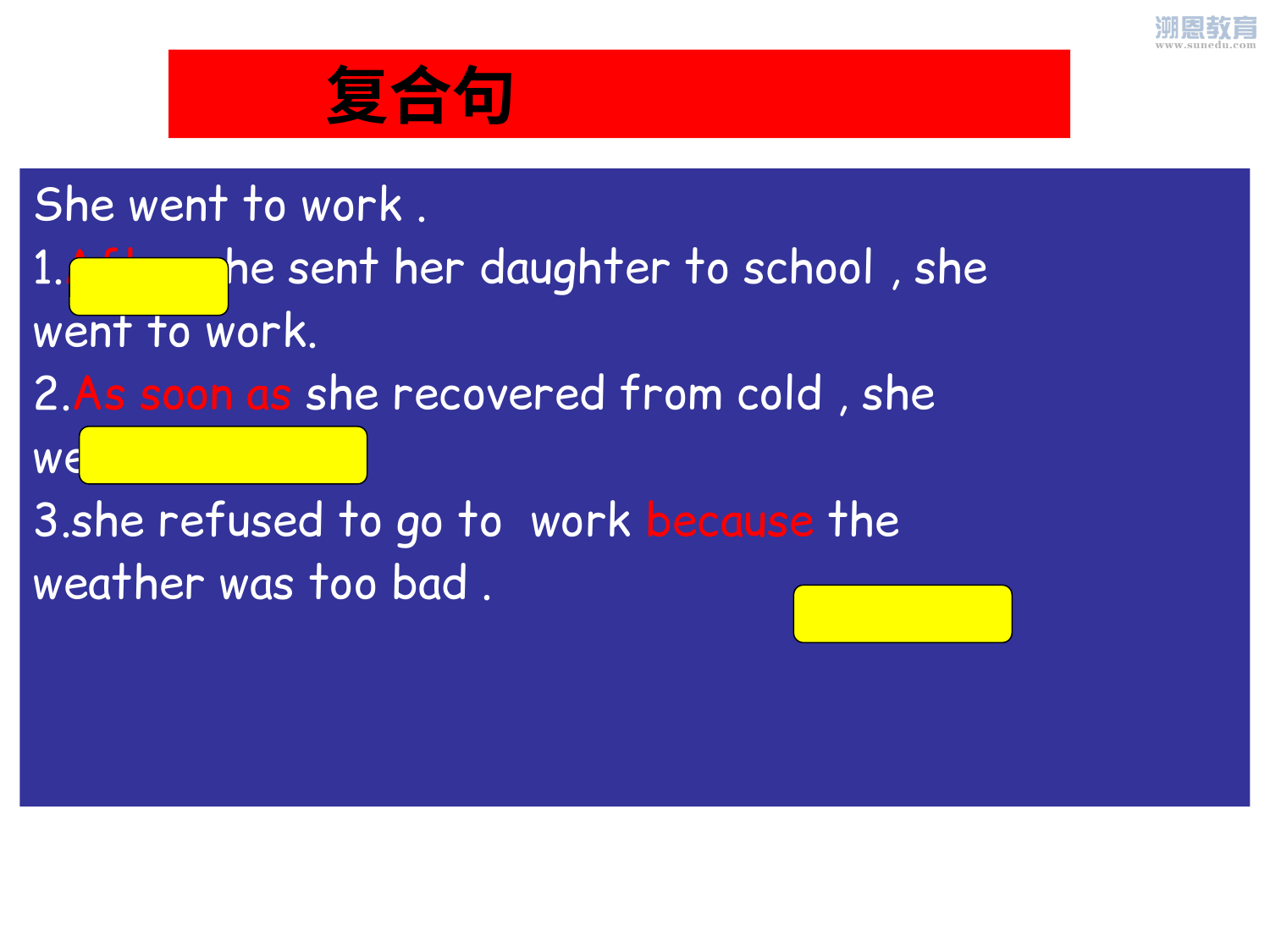

#

         复合句
She went to work .
1.After she sent her daughter to school , she
went to work.
2.As soon as she recovered from cold , she
went to work.
3.she refused to go to  work because the
weather was too bad .